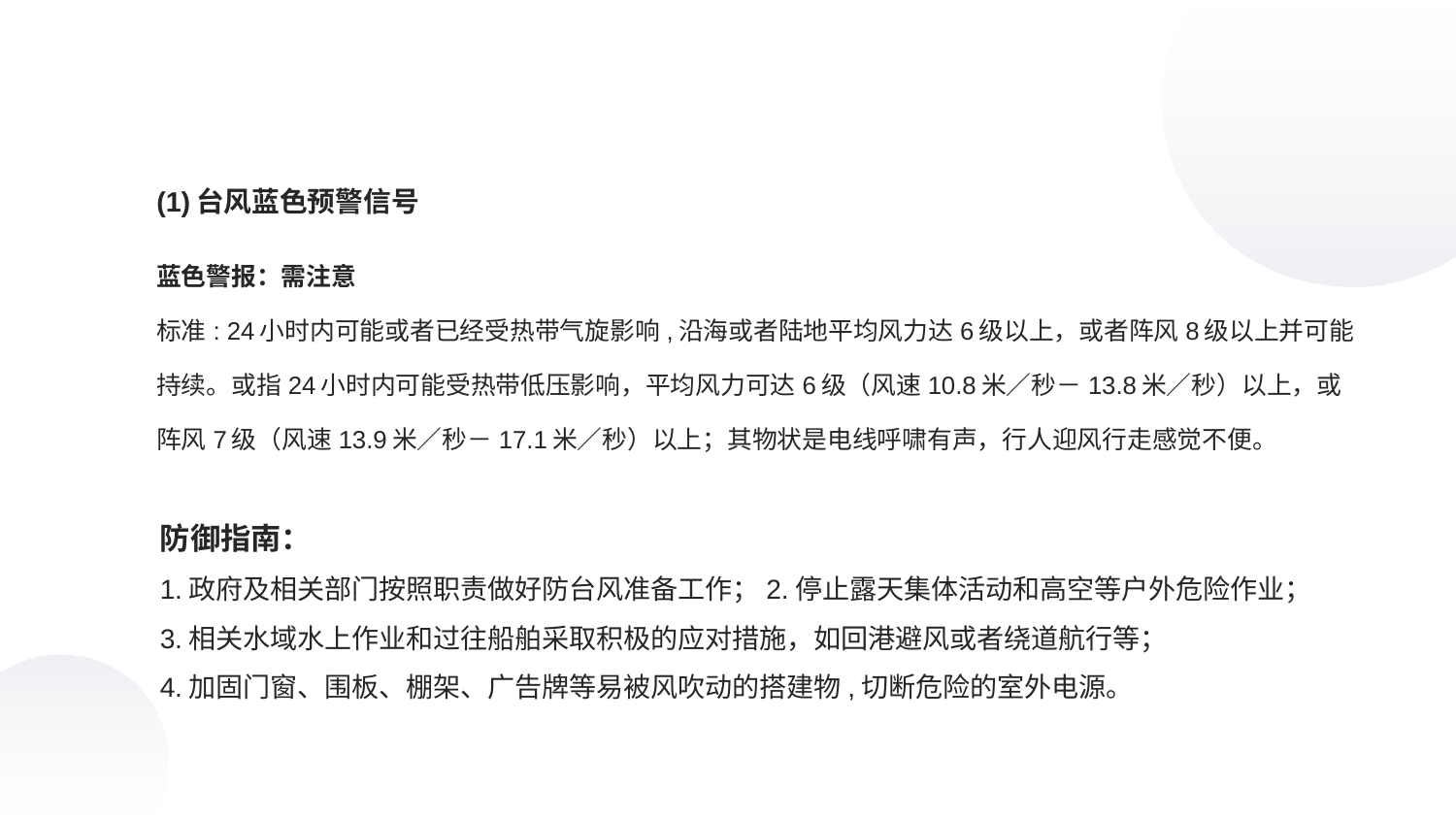

(1)台风蓝色预警信号
蓝色警报：需注意
标准: 24小时内可能或者已经受热带气旋影响,沿海或者陆地平均风力达6级以上，或者阵风8级以上并可能持续。或指24小时内可能受热带低压影响，平均风力可达6级（风速10.8米／秒－13.8米／秒）以上，或阵风7级（风速13.9米／秒－17.1米／秒）以上；其物状是电线呼啸有声，行人迎风行走感觉不便。
防御指南：
1.政府及相关部门按照职责做好防台风准备工作；2.停止露天集体活动和高空等户外危险作业；
3.相关水域水上作业和过往船舶采取积极的应对措施，如回港避风或者绕道航行等；
4.加固门窗、围板、棚架、广告牌等易被风吹动的搭建物,切断危险的室外电源。